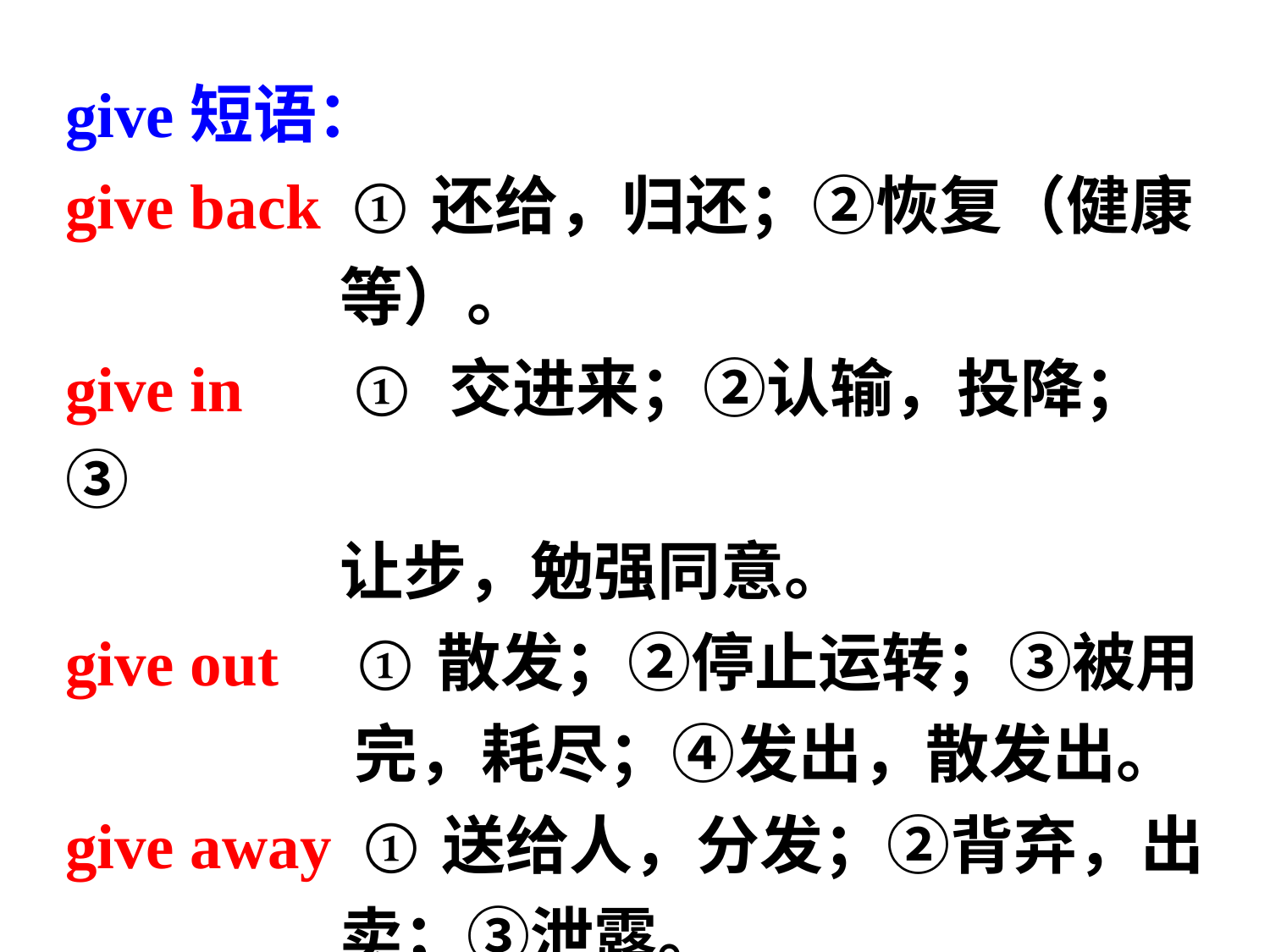

give短语：
give back  ①还给，归还；②恢复（健康
                  等）。
give in       ① 交进来；②认输，投降；③
                  让步，勉强同意。
give out     ①散发；②停止运转；③被用
                   完，耗尽；④发出，散发出。
give away  ①送给人，分发；②背弃，出
                  卖；③泄露。